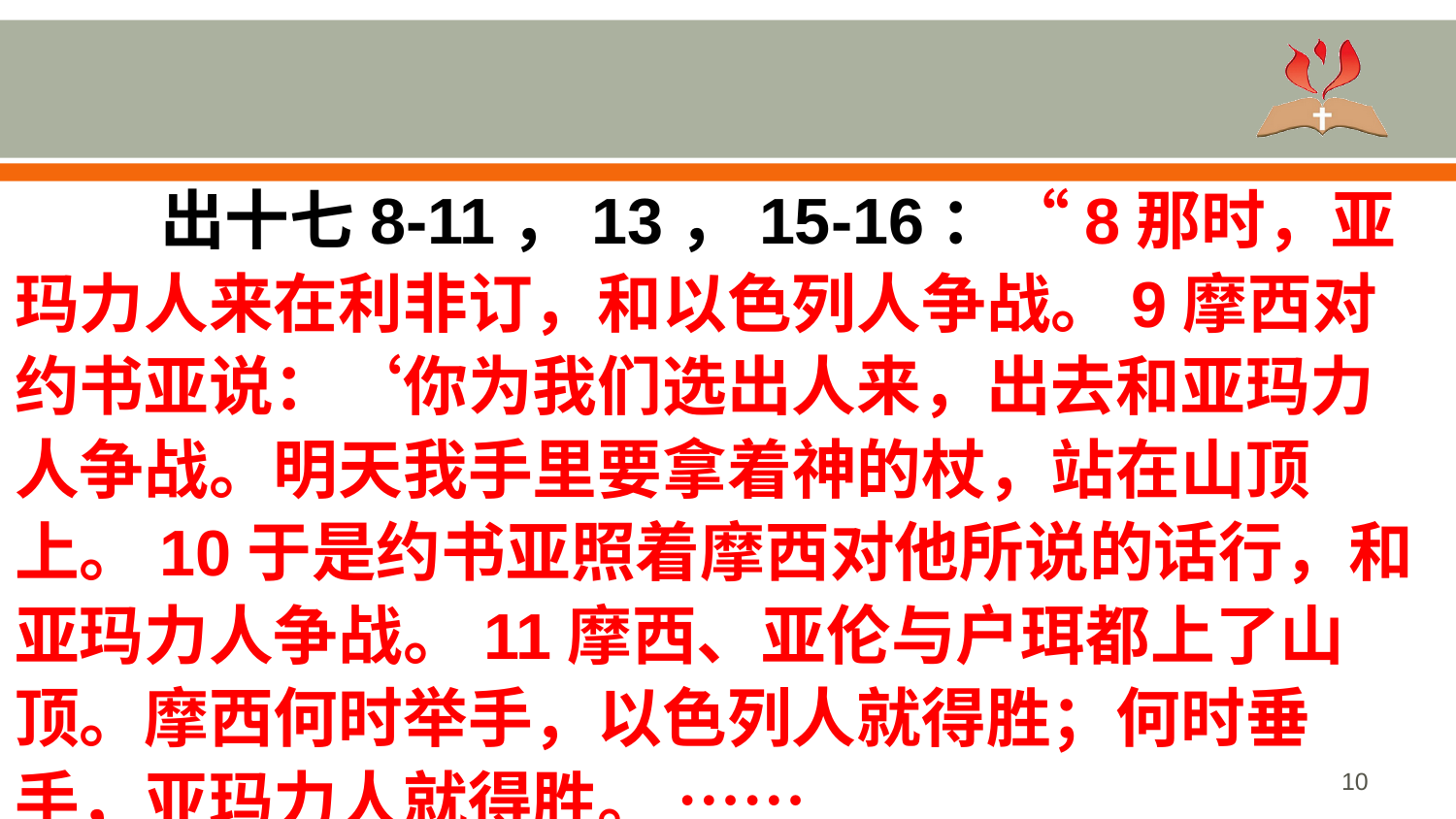

出十七8-11，13，15-16：“8那时，亚玛力人来在利非订，和以色列人争战。9摩西对约书亚说：‘你为我们选出人来，出去和亚玛力人争战。明天我手里要拿着神的杖，站在山顶上。10于是约书亚照着摩西对他所说的话行，和亚玛力人争战。11摩西、亚伦与户珥都上了山顶。摩西何时举手，以色列人就得胜；何时垂手，亚玛力人就得胜。 ……

10